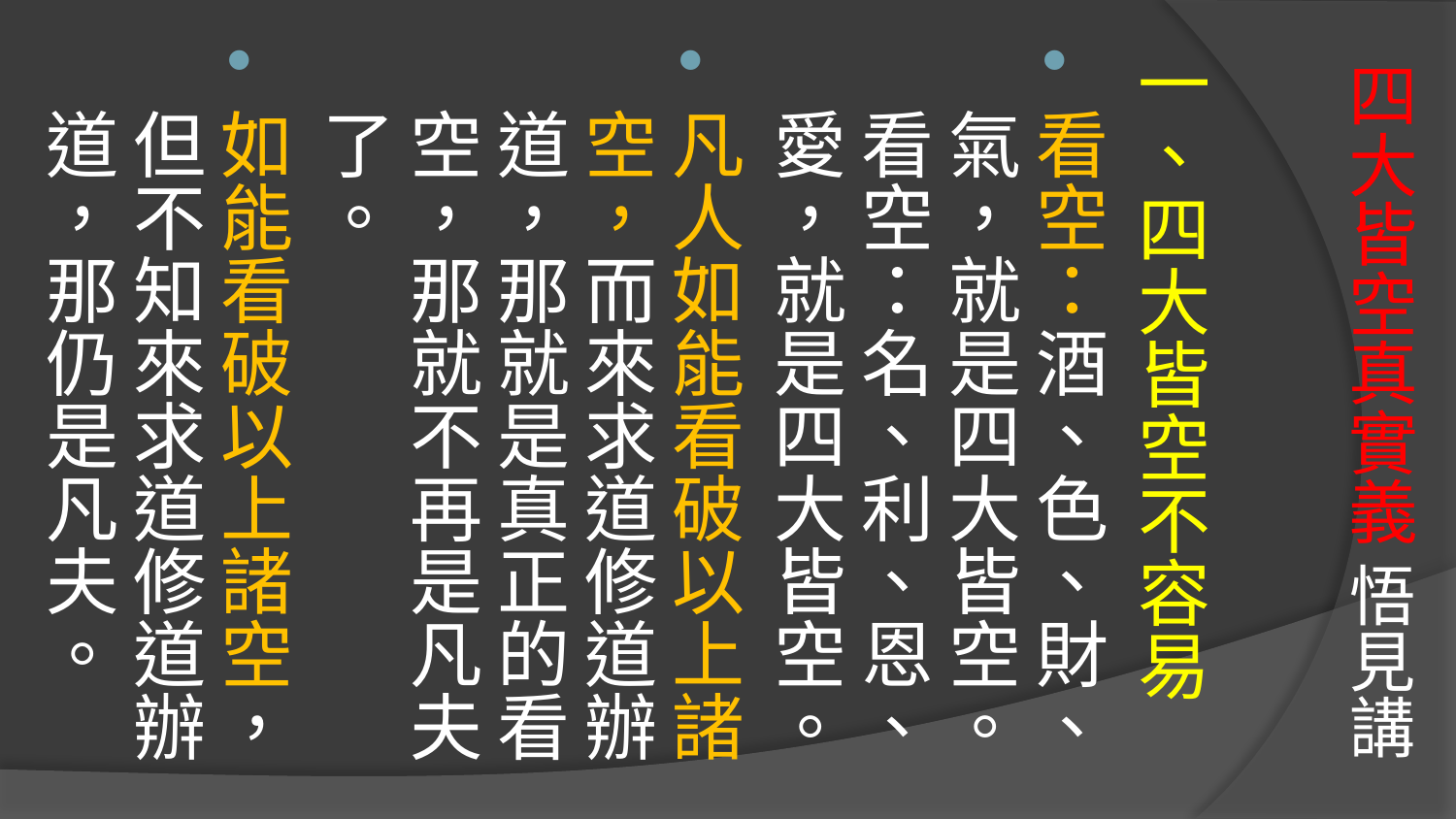

一、四大皆空不容易
看空：酒、色、財、氣，就是四大皆空。
看空：名、利、恩、愛，就是四大皆空。
凡人如能看破以上諸空，而來求道修道辦道，那就是真正的看空，那就不再是凡夫了。
如能看破以上諸空，但不知來求道修道辦道，那仍是凡夫。
# 四大皆空真實義 悟見講